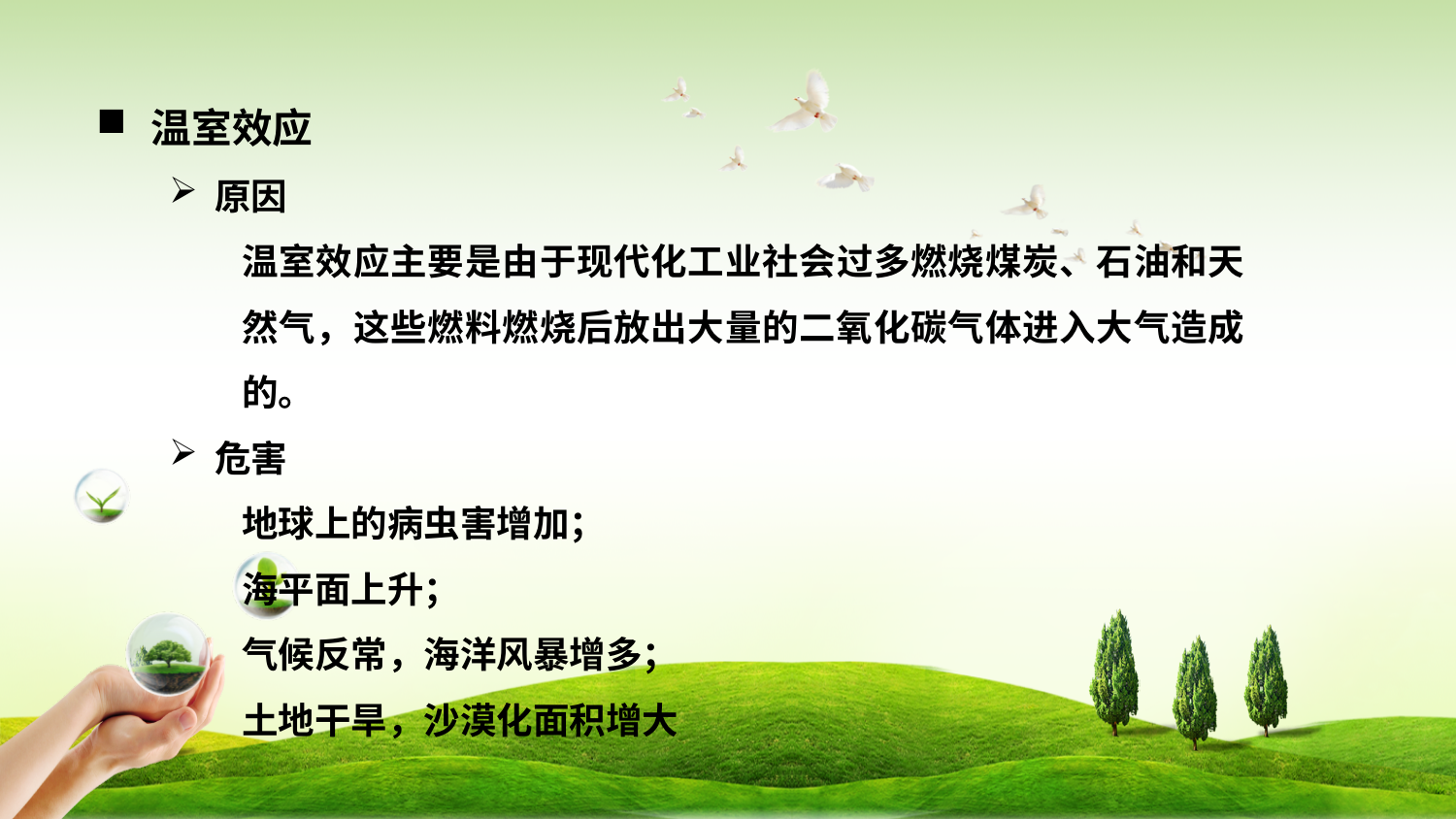

温室效应
原因
温室效应主要是由于现代化工业社会过多燃烧煤炭、石油和天然气，这些燃料燃烧后放出大量的二氧化碳气体进入大气造成的。
危害
地球上的病虫害增加；
海平面上升；
气候反常，海洋风暴增多；
土地干旱，沙漠化面积增大